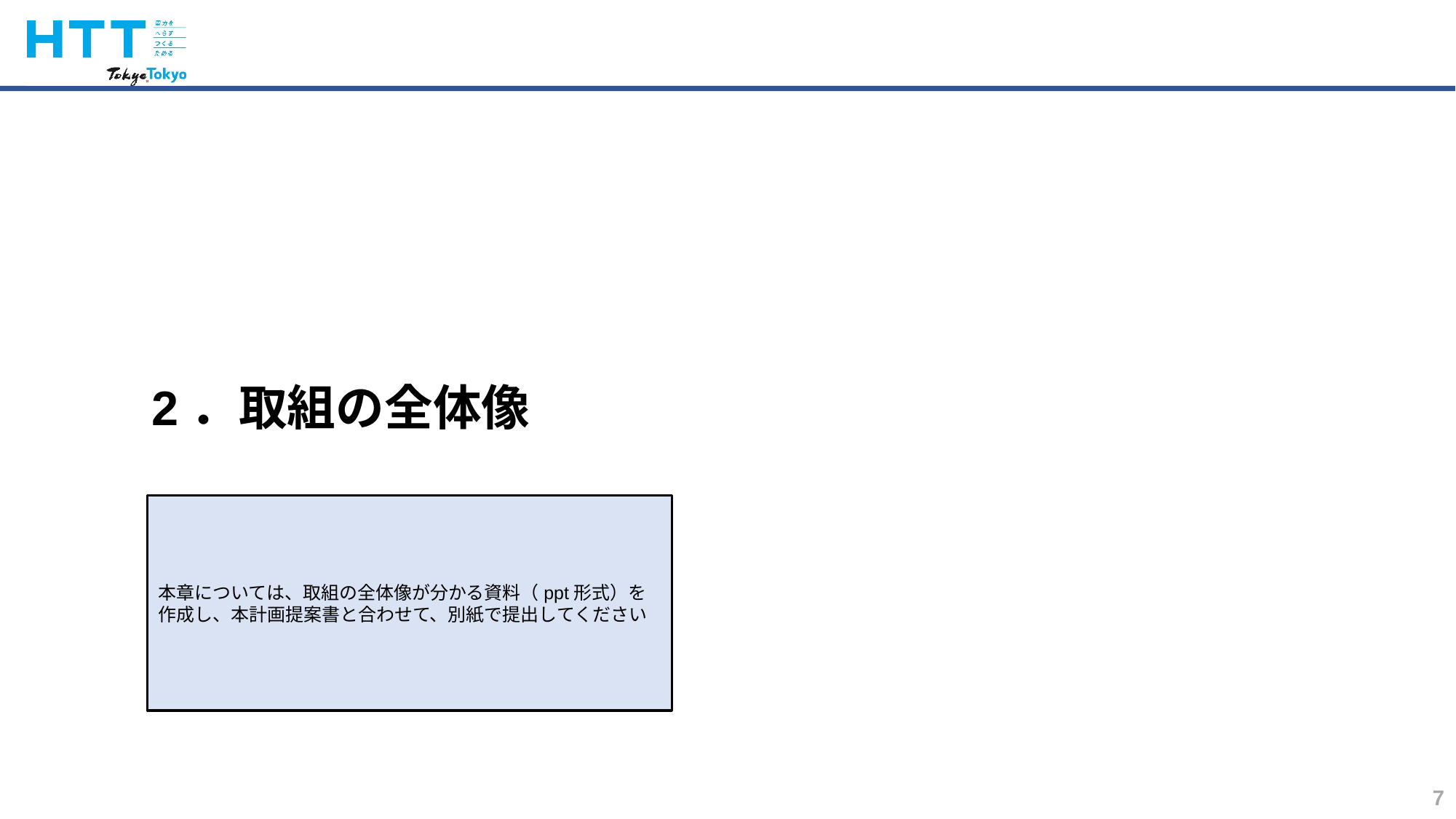

2．取組の全体像
本章については、取組の全体像が分かる資料（ppt形式）を作成し、本計画提案書と合わせて、別紙で提出してください
7